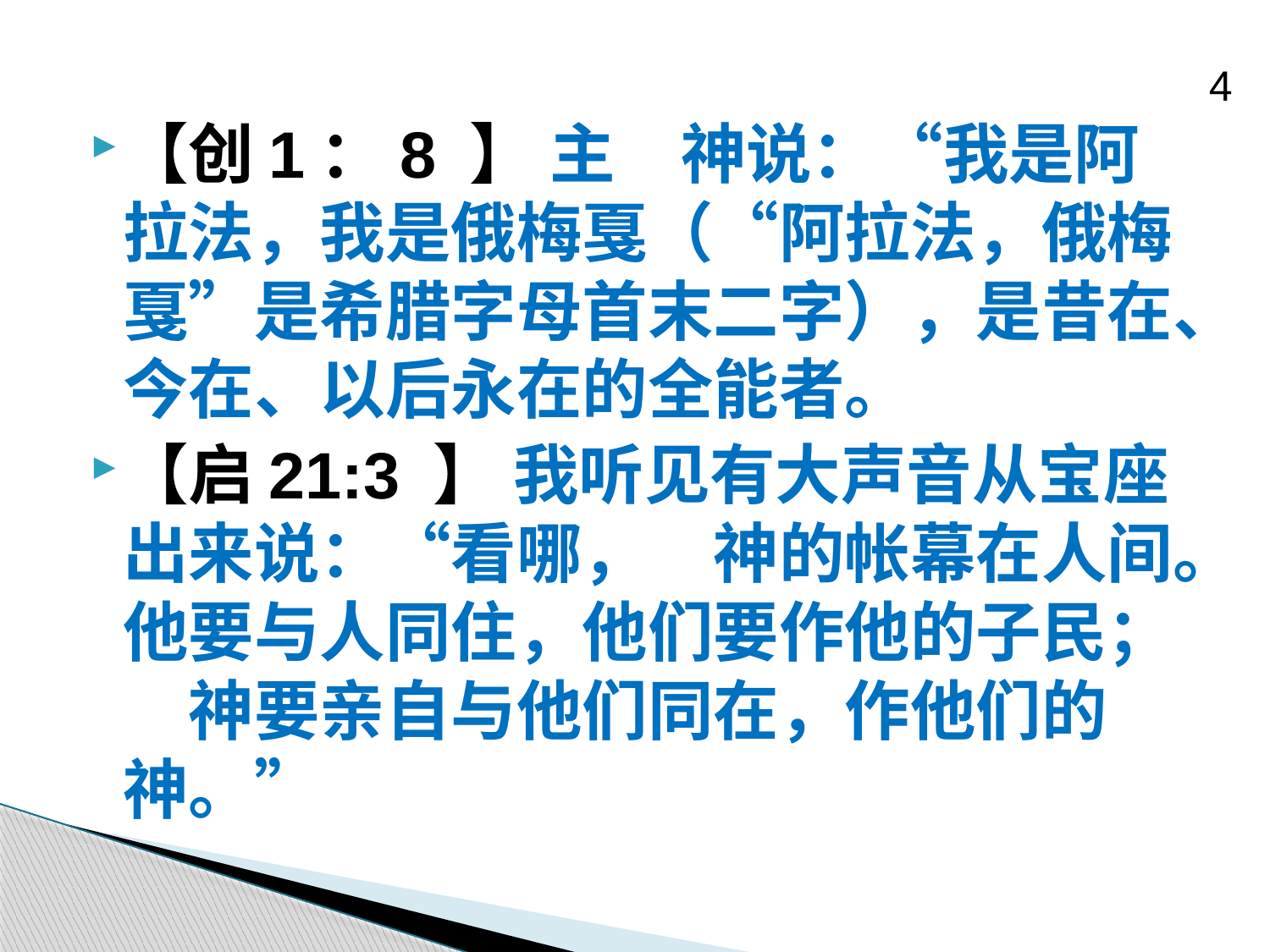

4
【创1：8 】 主　神说：“我是阿拉法，我是俄梅戛（“阿拉法，俄梅戛”是希腊字母首末二字），是昔在、今在、以后永在的全能者。
【启21:3 】 我听见有大声音从宝座出来说：“看哪，　神的帐幕在人间。他要与人同住，他们要作他的子民；　神要亲自与他们同在，作他们的　神。”